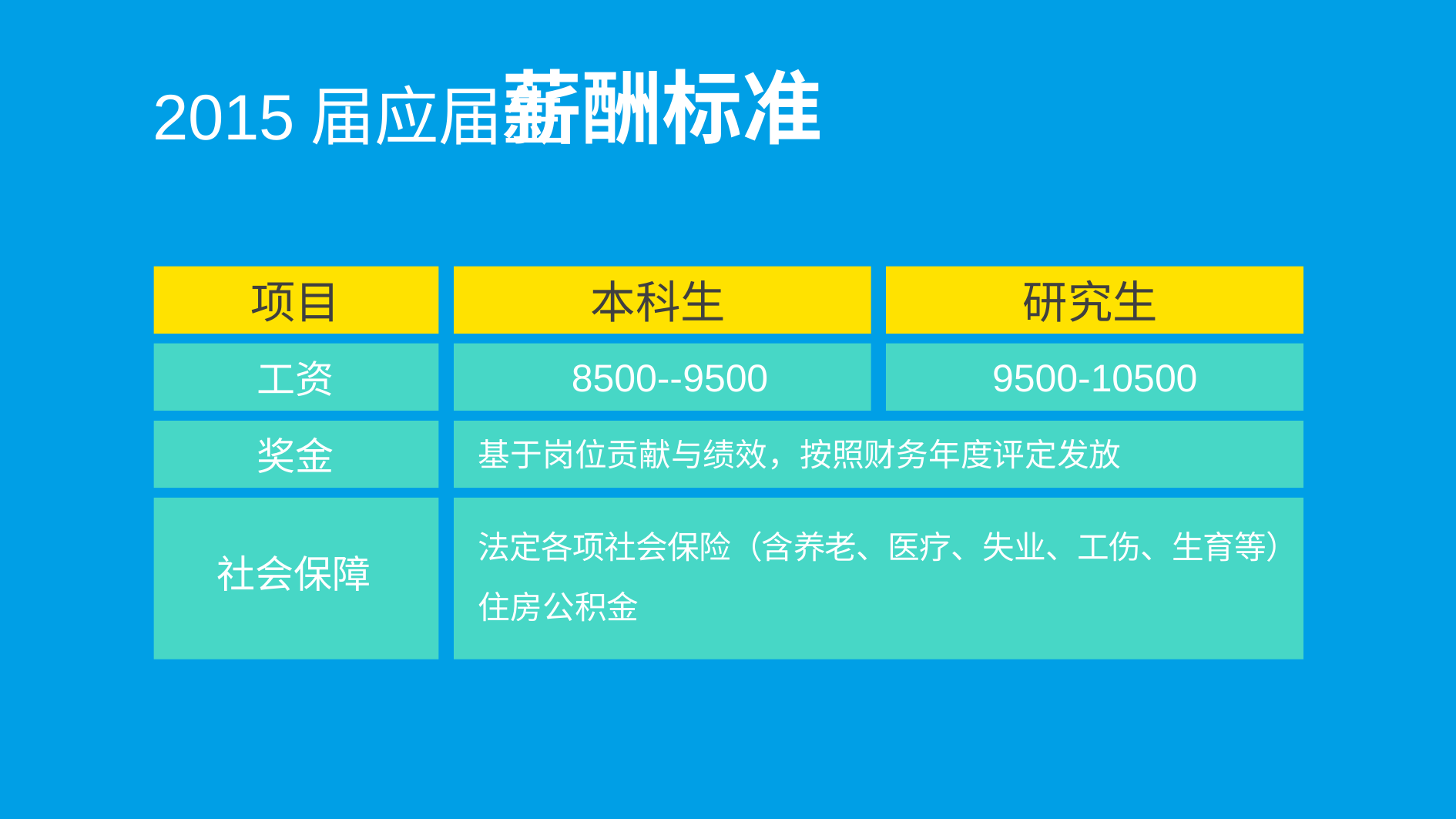

薪酬标准
2015届应届生

项目
本科生
研究生

9500-10500
8500--9500
工资

奖金
基于岗位贡献与绩效，按照财务年度评定发放

法定各项社会保险（含养老、医疗、失业、工伤、生育等）
社会保障
住房公积金